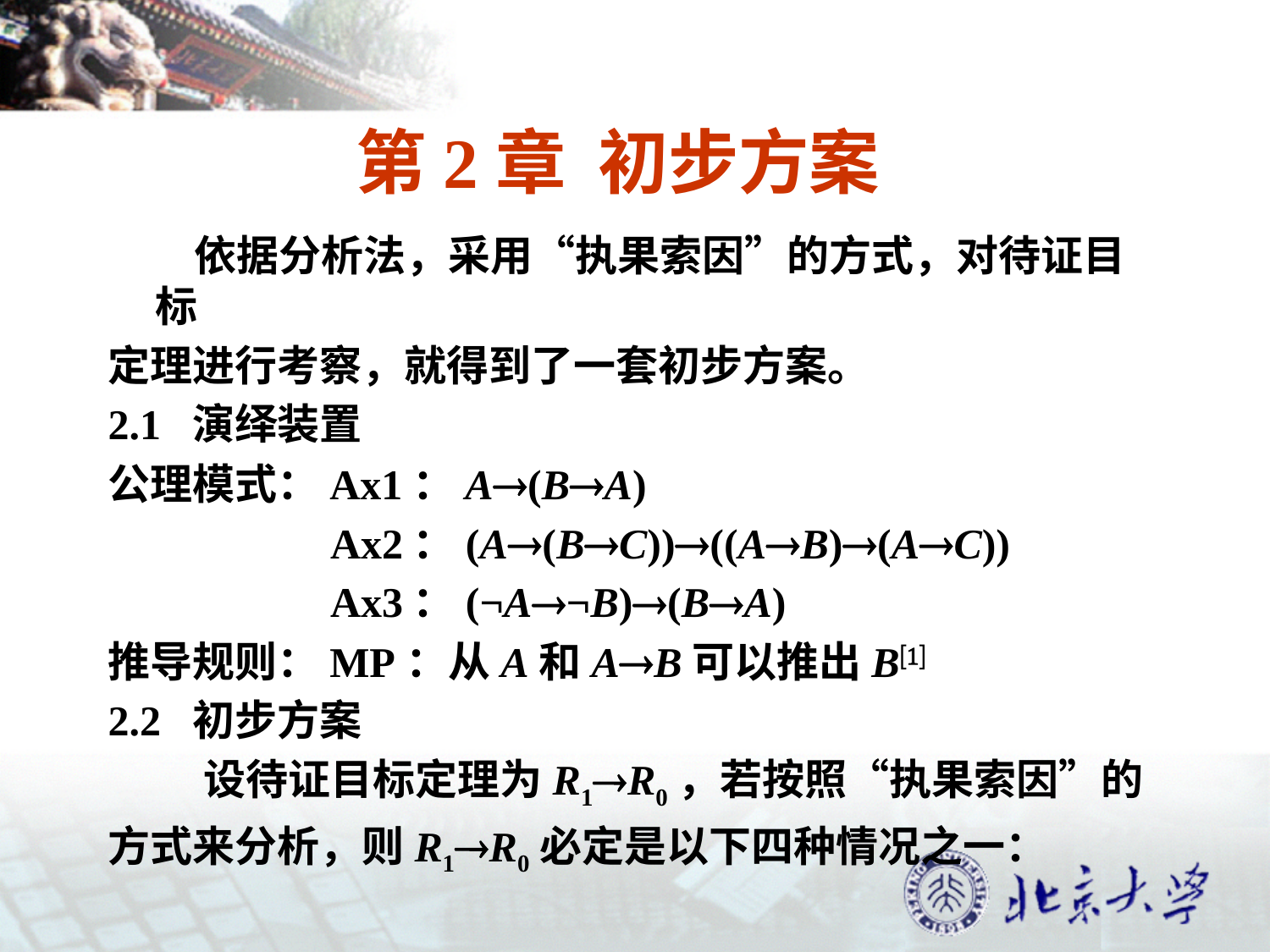

# 第2章  初步方案
        依据分析法，采用“执果索因”的方式，对待证目标
定理进行考察，就得到了一套初步方案。
2.1  演绎装置
公理模式：Ax1：A→(B→A)
                     Ax2：(A→(B→C))→((A→B)→(A→C))
                     Ax3：(¬A→¬B)→(B→A)
推导规则：MP：从A和A→B可以推出B[1]
2.2  初步方案
         设待证目标定理为R1→R0，若按照“执果索因”的
方式来分析，则R1→R0必定是以下四种情况之一：